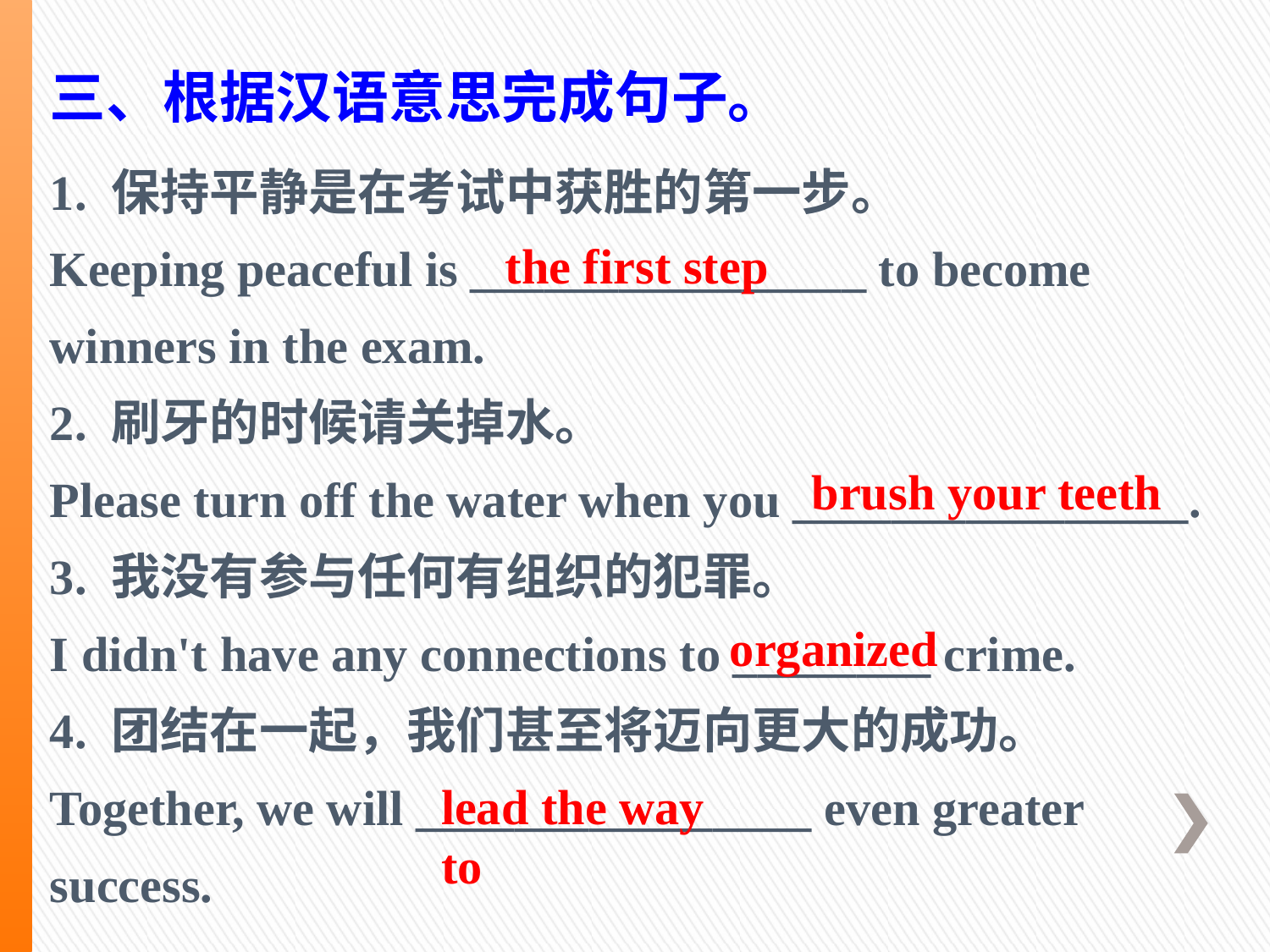

三、根据汉语意思完成句子。
1. 保持平静是在考试中获胜的第一步。
Keeping peaceful is ________________ to become
winners in the exam.
2. 刷牙的时候请关掉水。
Please turn off the water when you ________________.
3. 我没有参与任何有组织的犯罪。
I didn't have any connections to ________ crime.
4. 团结在一起，我们甚至将迈向更大的成功。
Together, we will ________________ even greater
success.
  the first step
 brush your teeth
organized
lead the way to